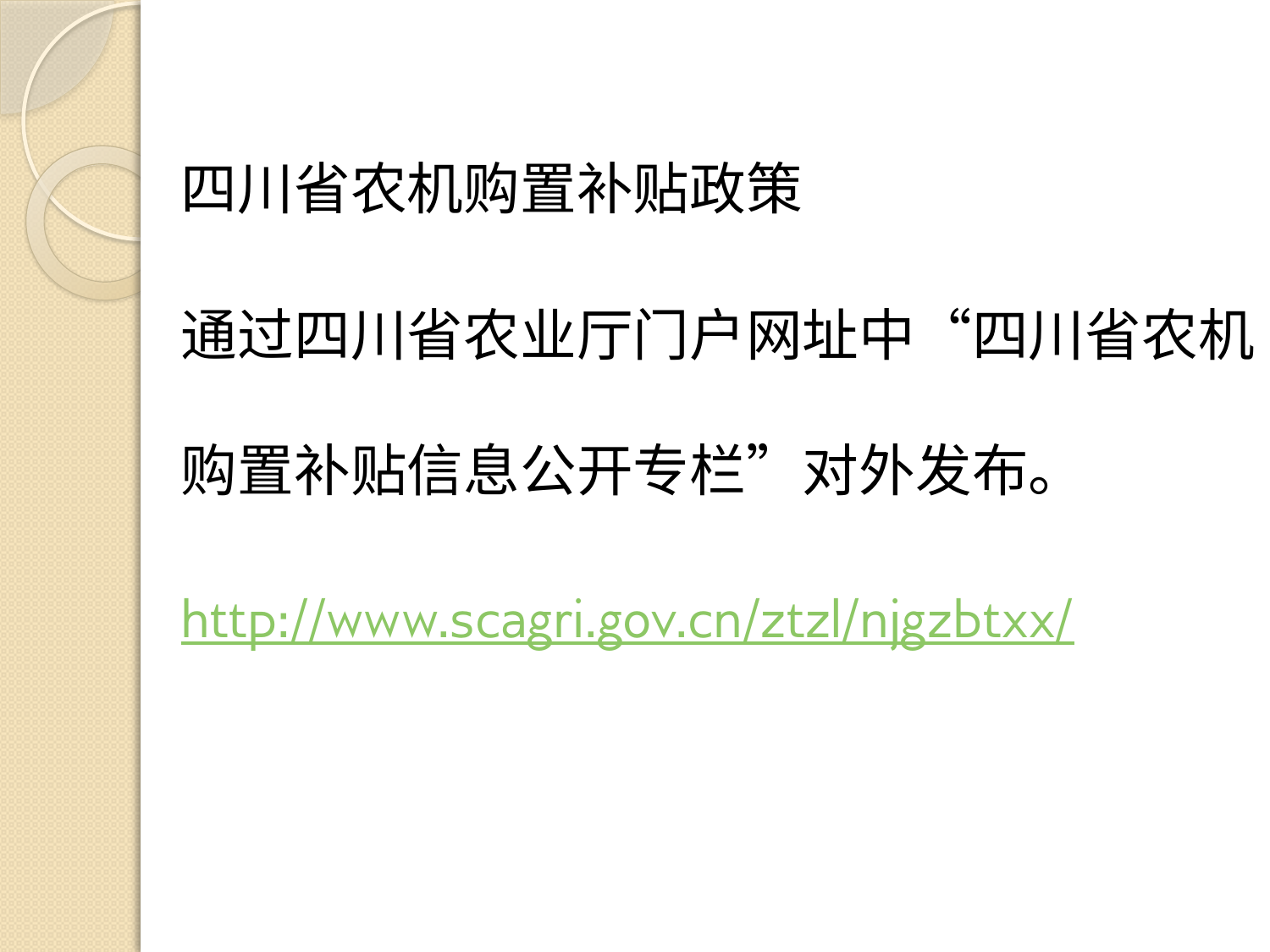

四川省农机购置补贴政策
通过四川省农业厅门户网址中“四川省农机购置补贴信息公开专栏”对外发布。
http://www.scagri.gov.cn/ztzl/njgzbtxx/